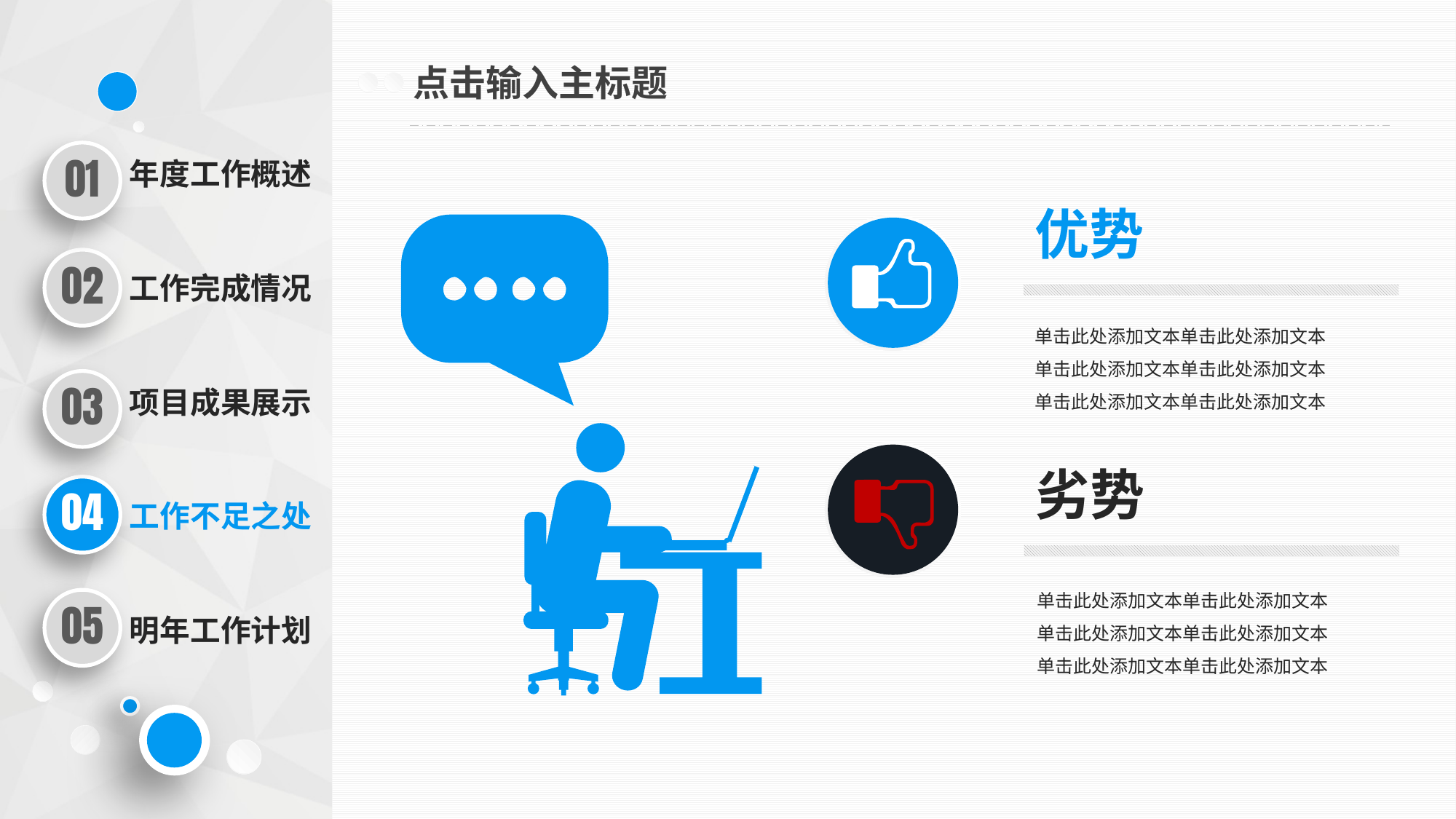

点击输入主标题
优势

单击此处添加文本单击此处添加文本
单击此处添加文本单击此处添加文本
单击此处添加文本单击此处添加文本

劣势

单击此处添加文本单击此处添加文本
单击此处添加文本单击此处添加文本
单击此处添加文本单击此处添加文本